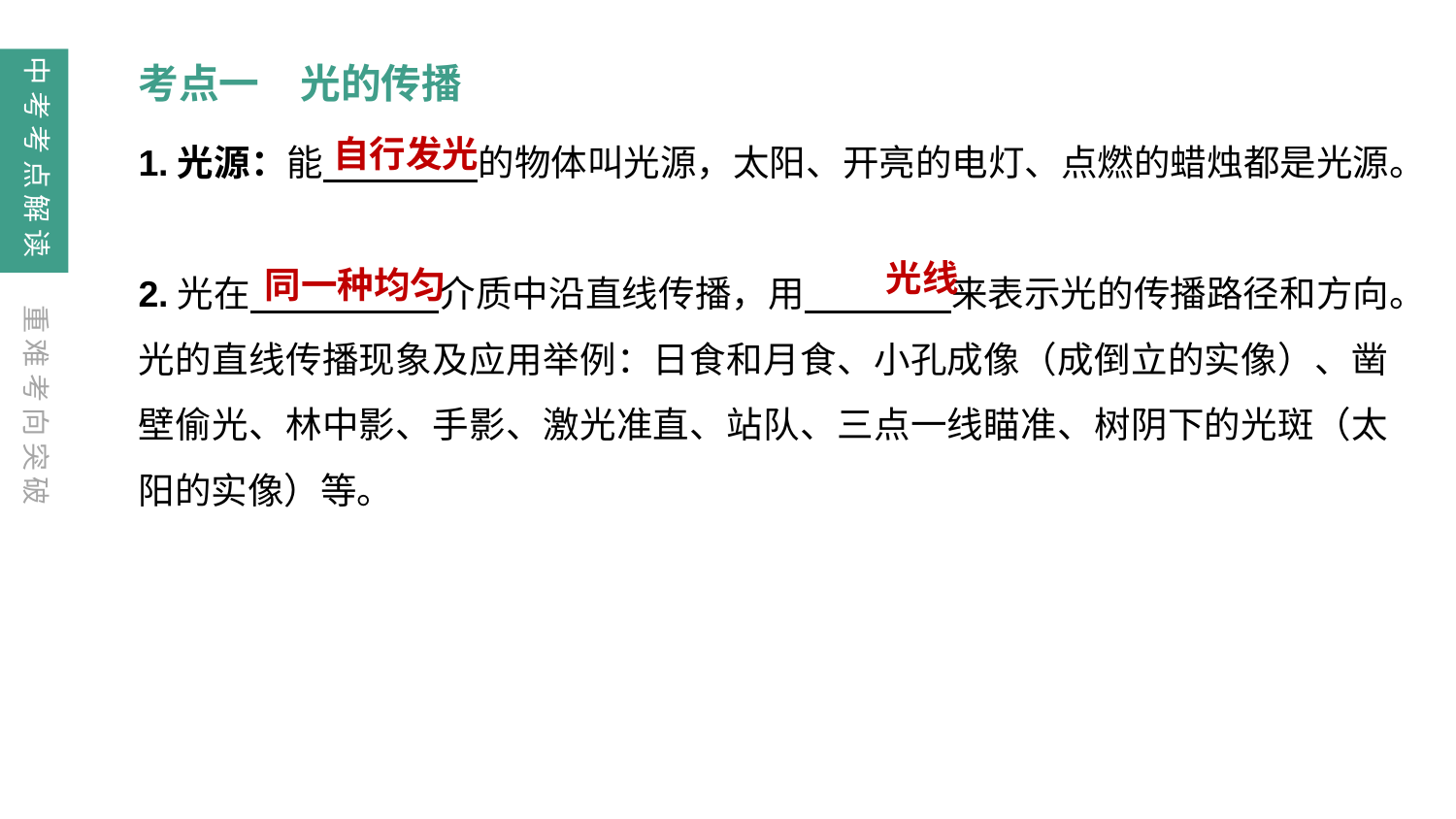

中考考点解读

考点一　光的传播
自行发光
1.光源：能　　　 　的物体叫光源，太阳、开亮的电灯、点燃的蜡烛都是光源。
2.光在　　　　     介质中沿直线传播，用　　　　来表示光的传播路径和方向。光的直线传播现象及应用举例：日食和月食、小孔成像（成倒立的实像）、凿壁偷光、林中影、手影、激光准直、站队、三点一线瞄准、树阴下的光斑（太阳的实像）等。
同一种均匀
光线
重难考向突破